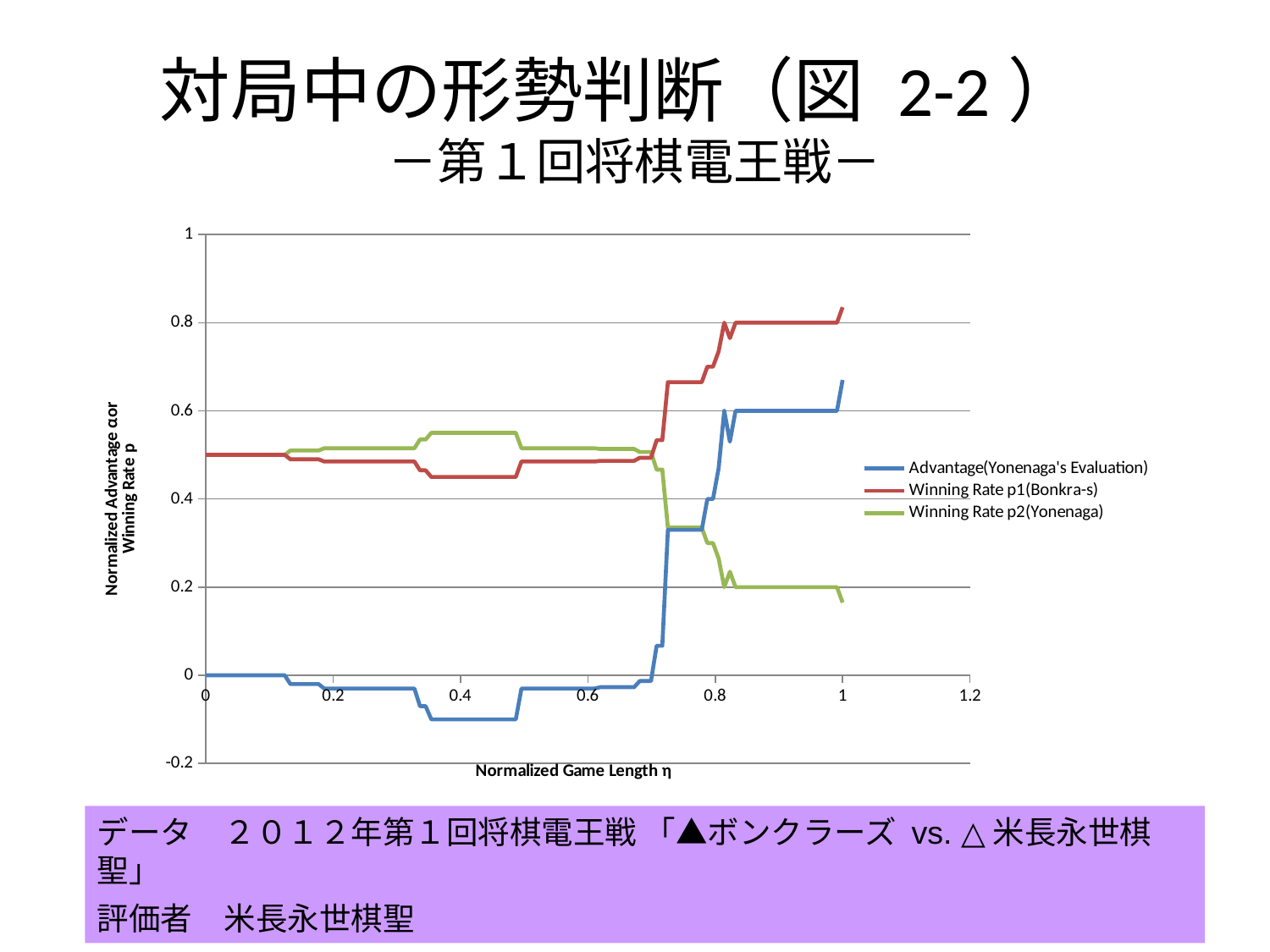

# 対局中の形勢判断（図 2-2）
－第１回将棋電王戦－

### Chart

| Category |  |  |  |
|---|---|---|---|
データ　２０１２年第１回将棋電王戦 「▲ボンクラーズ vs. △米長永世棋聖」
評価者　米長永世棋聖
21